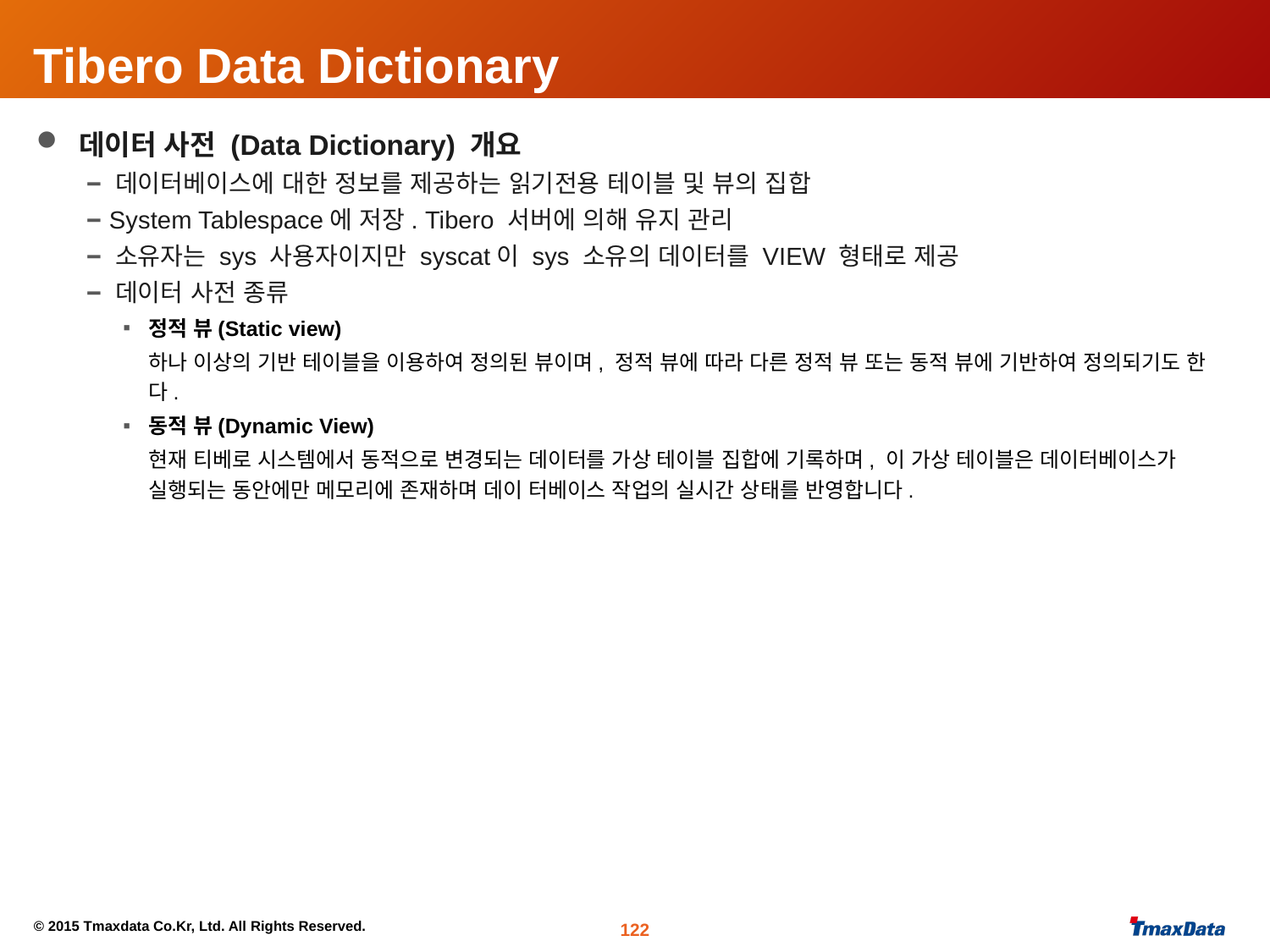

# Tibero Data Dictionary
 데이터 사전 (Data Dictionary) 개요
 데이터베이스에 대한 정보를 제공하는 읽기전용 테이블 및 뷰의 집합
 System Tablespace에 저장. Tibero 서버에 의해 유지 관리
 소유자는 sys 사용자이지만 syscat이 sys 소유의 데이터를 VIEW 형태로 제공
 데이터 사전 종류
정적 뷰(Static view)
	하나 이상의 기반 테이블을 이용하여 정의된 뷰이며, 정적 뷰에 따라 다른 정적 뷰 또는 동적 뷰에 기반하여 정의되기도 한다.
동적 뷰(Dynamic View)
	현재 티베로 시스템에서 동적으로 변경되는 데이터를 가상 테이블 집합에 기록하며, 이 가상 테이블은 데이터베이스가 실행되는 동안에만 메모리에 존재하며 데이 터베이스 작업의 실시간 상태를 반영합니다.